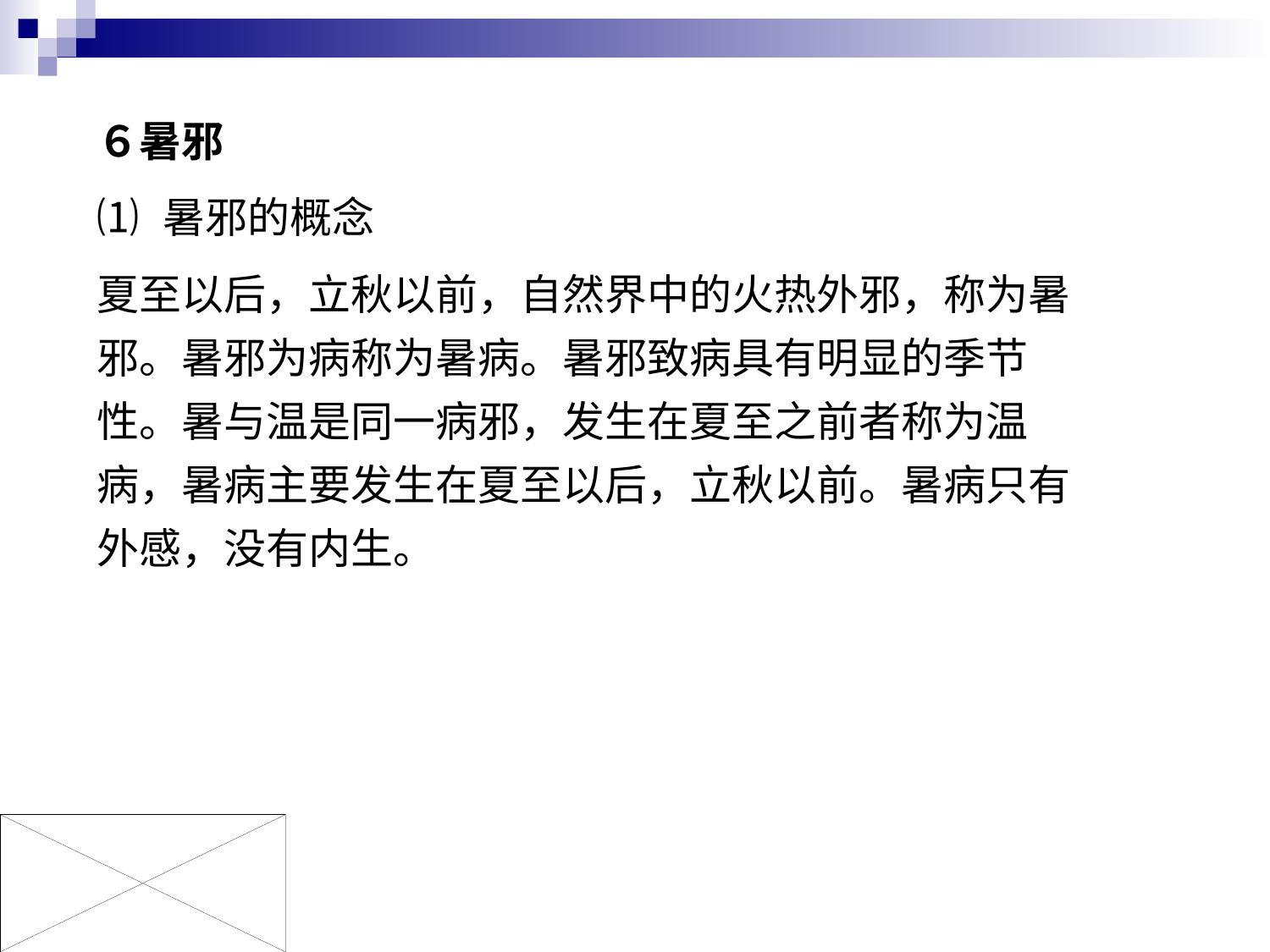

６暑邪
⑴ 暑邪的概念
夏至以后，立秋以前，自然界中的火热外邪，称为暑邪。暑邪为病称为暑病。暑邪致病具有明显的季节性。暑与温是同一病邪，发生在夏至之前者称为温病，暑病主要发生在夏至以后，立秋以前。暑病只有外感，没有内生。